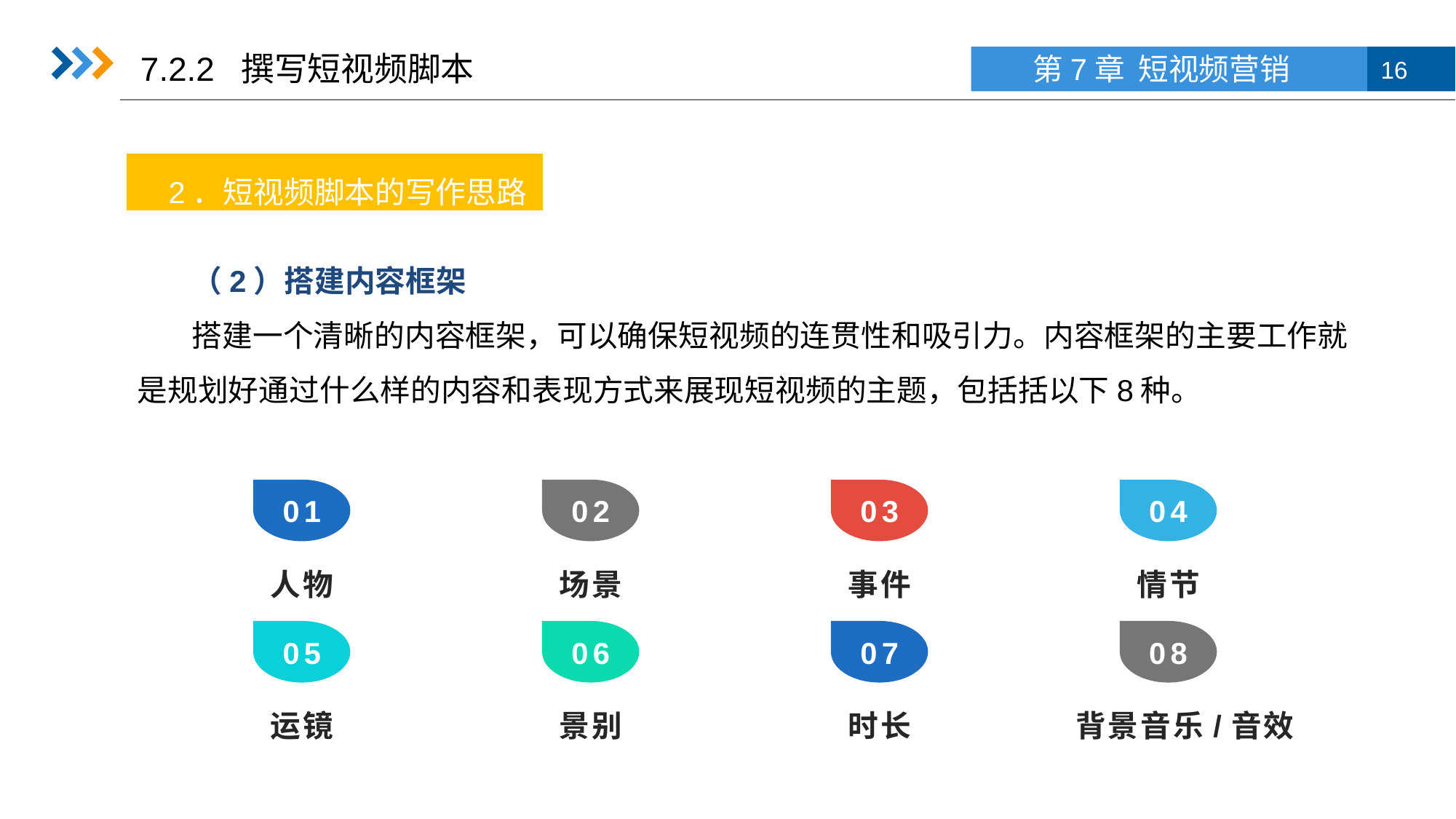

7.2.2  撰写短视频脚本
2．短视频脚本的写作思路
（2）搭建内容框架
搭建一个清晰的内容框架，可以确保短视频的连贯性和吸引力。内容框架的主要工作就是规划好通过什么样的内容和表现方式来展现短视频的主题，包括括以下8种。

01
02
03
04
人物
场景
事件
情节

05
06
07
08
运镜
景别
时长
背景音乐/音效